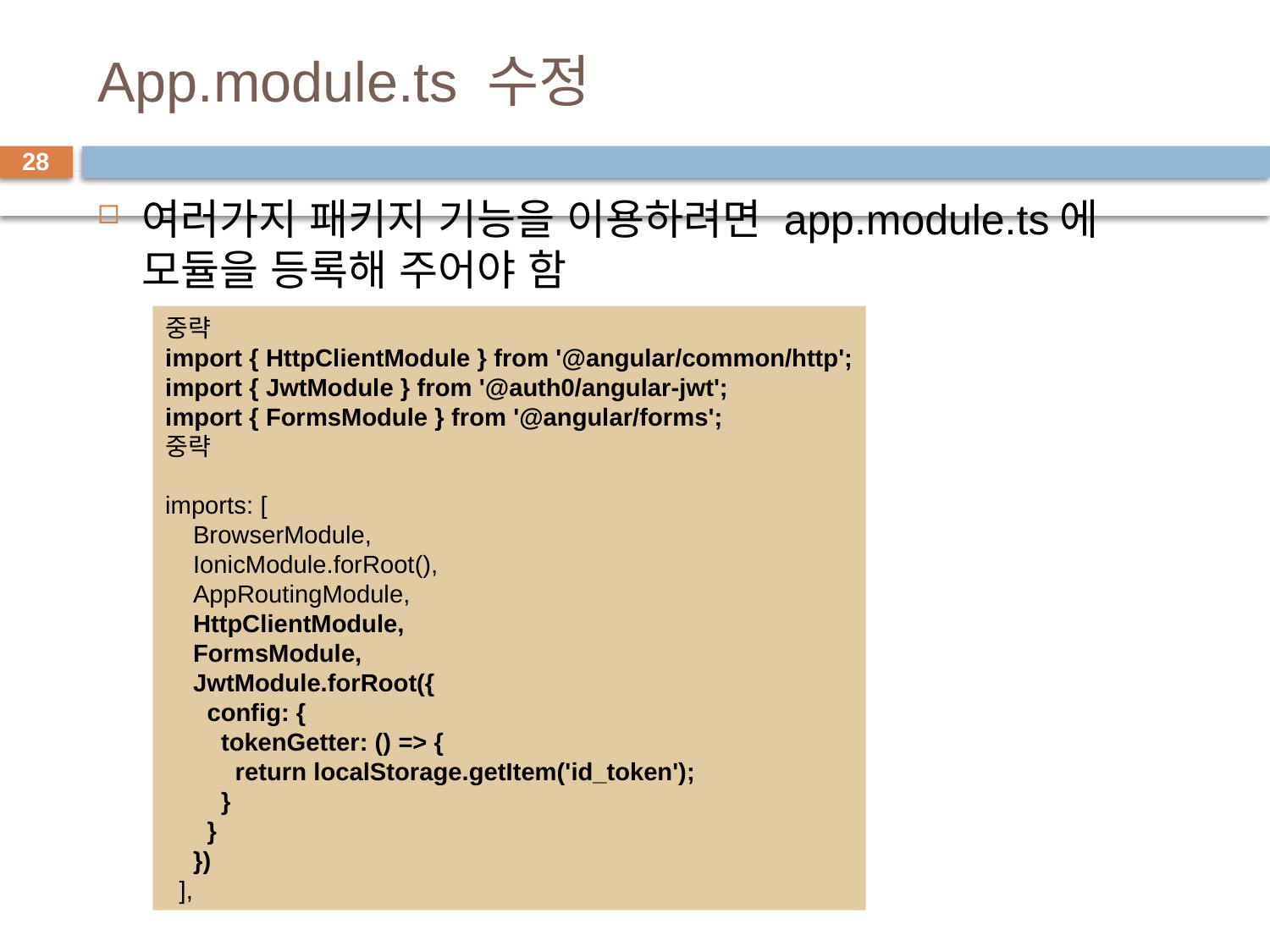

# App.module.ts 수정
28
여러가지 패키지 기능을 이용하려면 app.module.ts에 모듈을 등록해 주어야 함
중략
import { HttpClientModule } from '@angular/common/http';
import { JwtModule } from '@auth0/angular-jwt';
import { FormsModule } from '@angular/forms';
중략

imports: [
    BrowserModule,
    IonicModule.forRoot(),
    AppRoutingModule,
    HttpClientModule,
    FormsModule,
    JwtModule.forRoot({
      config: {
        tokenGetter: () => {
          return localStorage.getItem('id_token');
        }
      }
    })
  ],